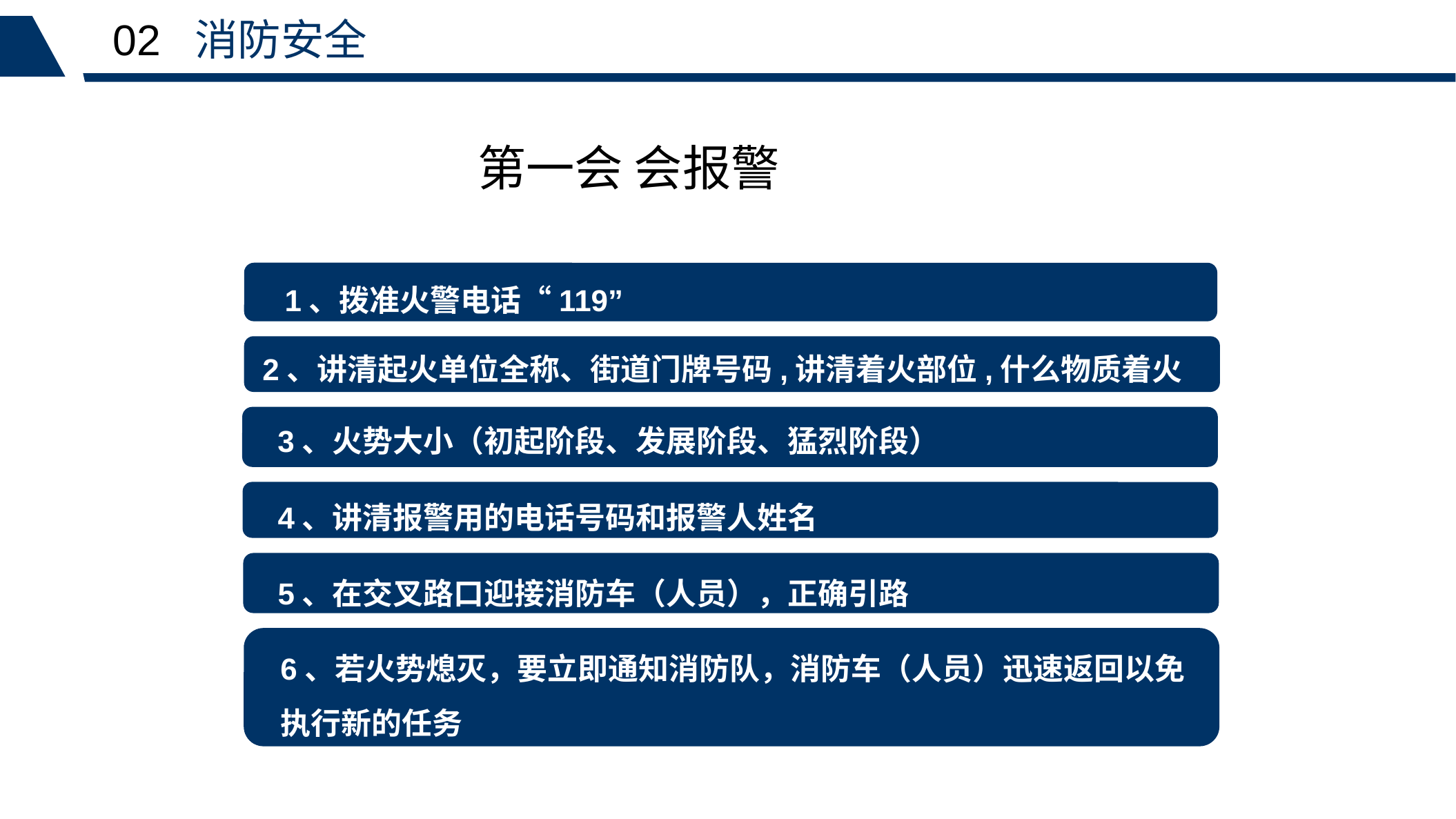

02  消防安全

第一会 会报警
1、拨准火警电话“119”

2、讲清起火单位全称、街道门牌号码,讲清着火部位,什么物质着火

3、火势大小（初起阶段、发展阶段、猛烈阶段）

4、讲清报警用的电话号码和报警人姓名

5、在交叉路口迎接消防车（人员），正确引路

6、若火势熄灭，要立即通知消防队，消防车（人员）迅速返回以免执行新的任务